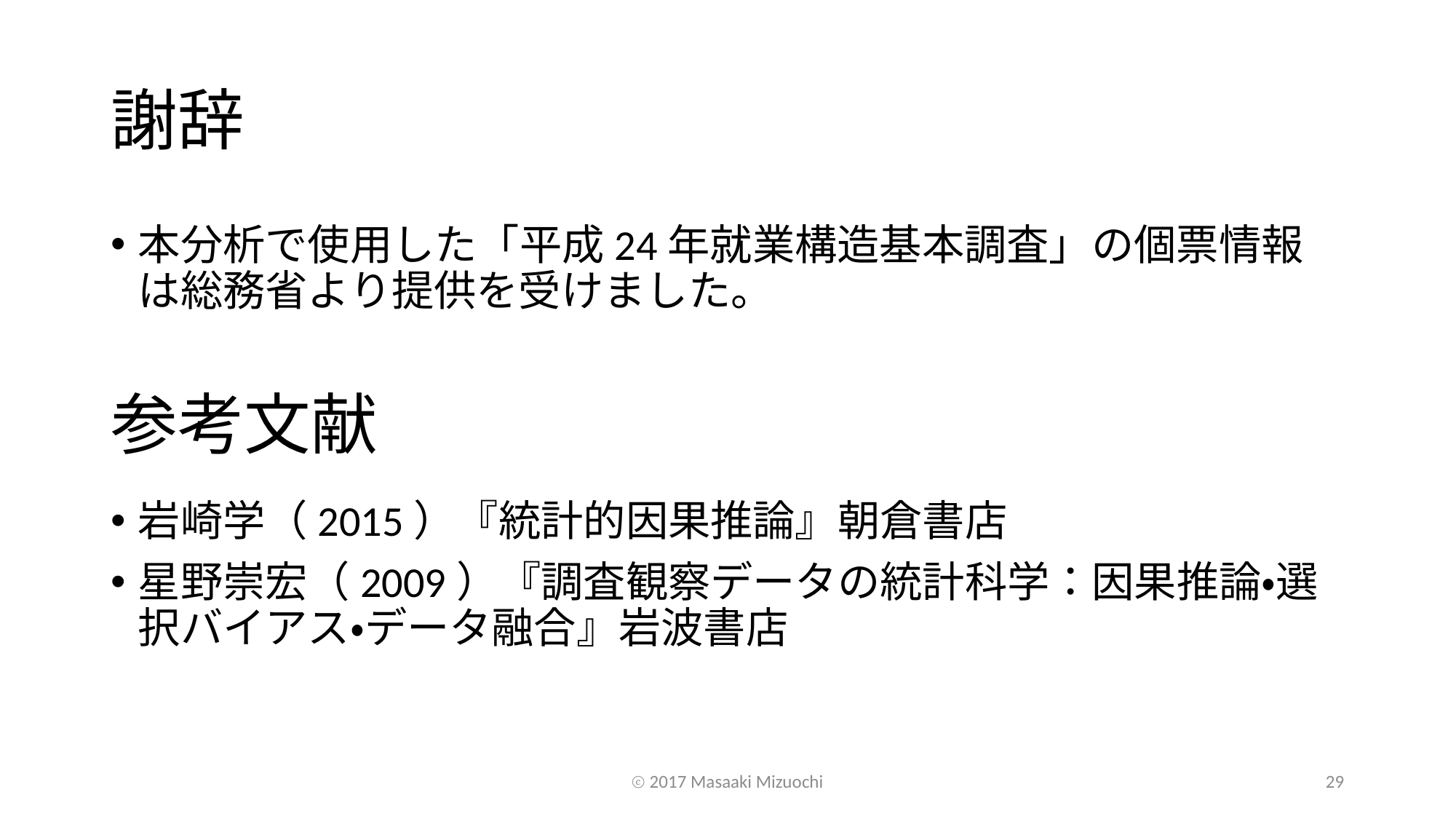

# 謝辞
本分析で使用した「平成24年就業構造基本調査」の個票情報は総務省より提供を受けました。

参考文献
岩崎学（2015）『統計的因果推論』朝倉書店
星野崇宏（2009）『調査観察データの統計科学：因果推論・選択バイアス・データ融合』岩波書店

ⓒ 2017 Masaaki Mizuochi
29